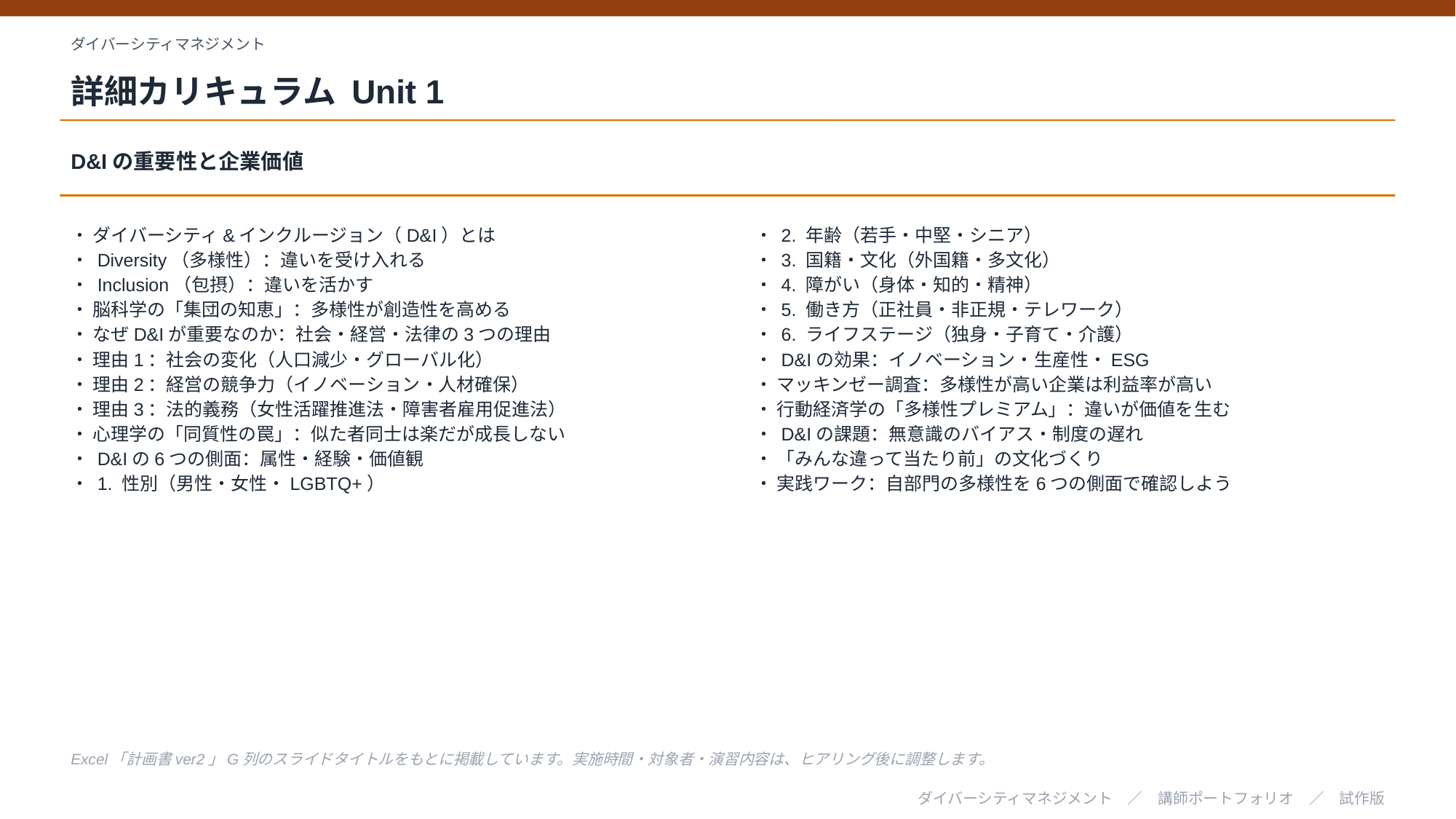

ダイバーシティマネジメント
詳細カリキュラム Unit 1

D&Iの重要性と企業価値

・ ダイバーシティ&インクルージョン（D&I）とは
・ Diversity（多様性）：違いを受け入れる
・ Inclusion（包摂）：違いを活かす
・ 脳科学の「集団の知恵」：多様性が創造性を高める
・ なぜD&Iが重要なのか：社会・経営・法律の3つの理由
・ 理由1：社会の変化（人口減少・グローバル化）
・ 理由2：経営の競争力（イノベーション・人材確保）
・ 理由3：法的義務（女性活躍推進法・障害者雇用促進法）
・ 心理学の「同質性の罠」：似た者同士は楽だが成長しない
・ D&Iの6つの側面：属性・経験・価値観
・ 1. 性別（男性・女性・LGBTQ+）
・ 2. 年齢（若手・中堅・シニア）
・ 3. 国籍・文化（外国籍・多文化）
・ 4. 障がい（身体・知的・精神）
・ 5. 働き方（正社員・非正規・テレワーク）
・ 6. ライフステージ（独身・子育て・介護）
・ D&Iの効果：イノベーション・生産性・ESG
・ マッキンゼー調査：多様性が高い企業は利益率が高い
・ 行動経済学の「多様性プレミアム」：違いが価値を生む
・ D&Iの課題：無意識のバイアス・制度の遅れ
・ 「みんな違って当たり前」の文化づくり
・ 実践ワーク：自部門の多様性を6つの側面で確認しよう
Excel「計画書ver2」G列のスライドタイトルをもとに掲載しています。実施時間・対象者・演習内容は、ヒアリング後に調整します。
ダイバーシティマネジメント　／　講師ポートフォリオ　／　試作版